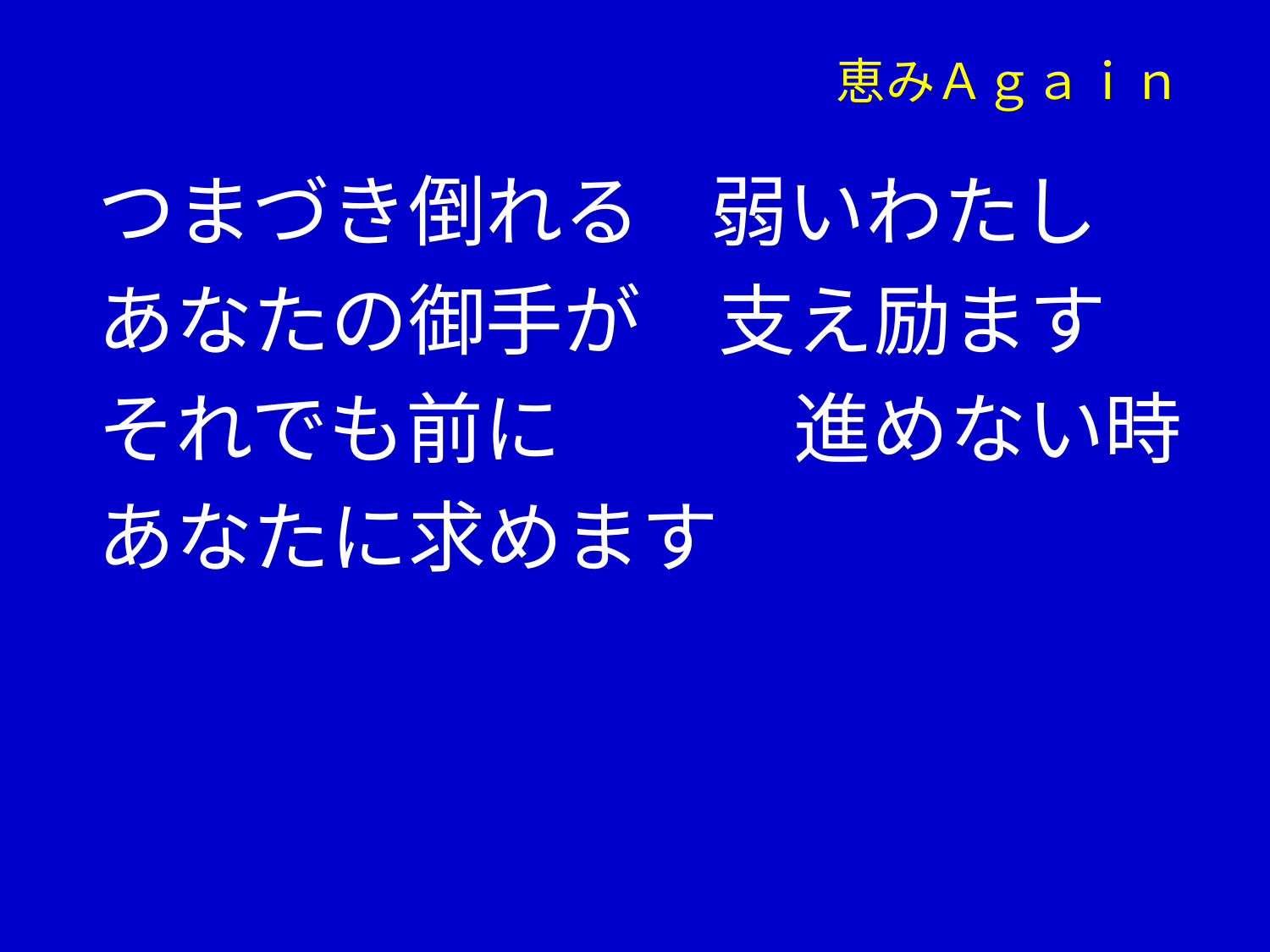

# 恵みＡｇａｉｎ
つまづき倒れる    弱いわたし
あなたの御手が　支え励ます
それでも前に　　　進めない時
あなたに求めます